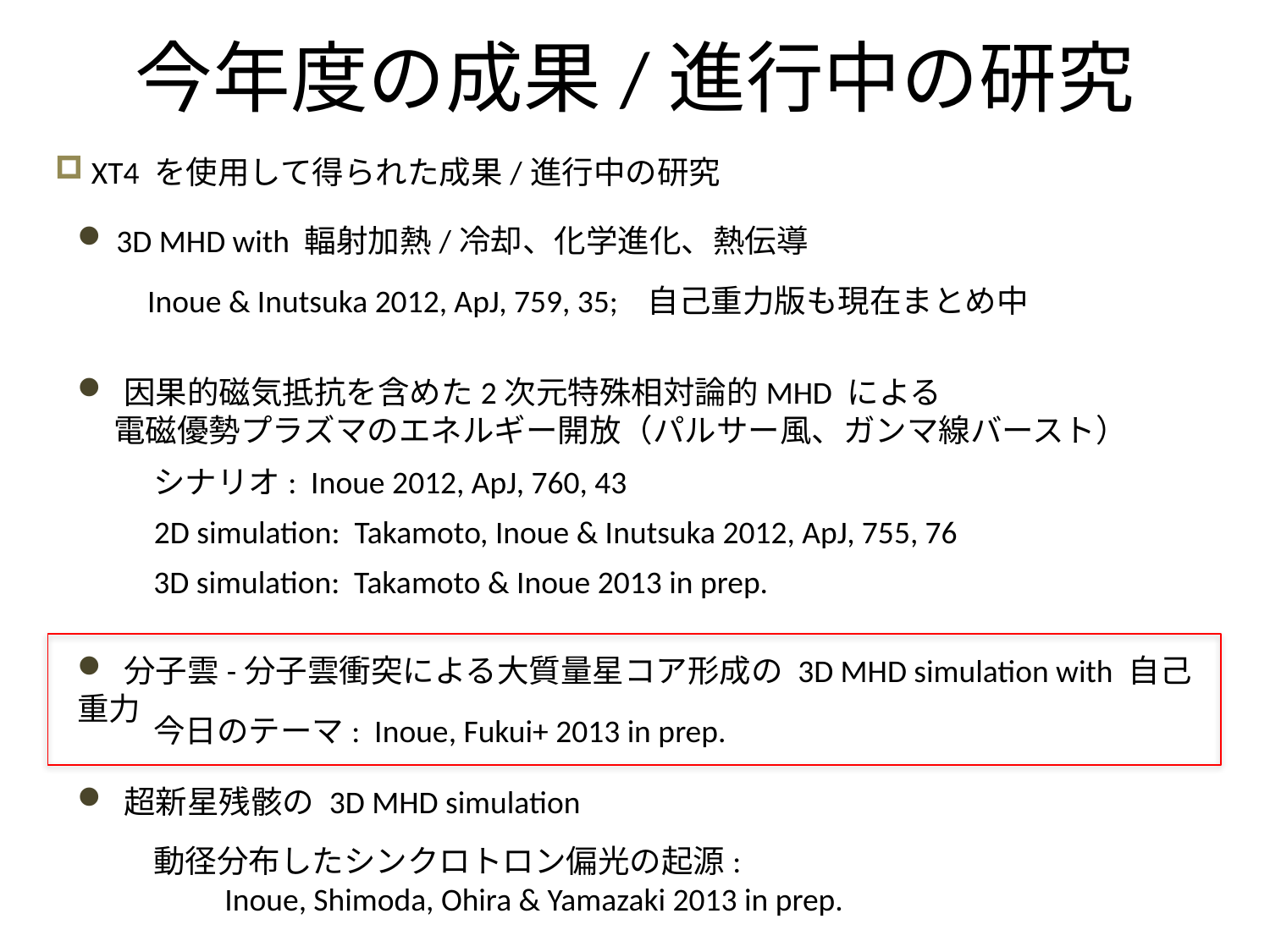

# 今年度の成果/進行中の研究
 XT4 を使用して得られた成果/進行中の研究
 3D MHD with 輻射加熱/冷却、化学進化、熱伝導
Inoue & Inutsuka 2012, ApJ, 759, 35;   自己重力版も現在まとめ中
 因果的磁気抵抗を含めた2次元特殊相対論的MHD による
    電磁優勢プラズマのエネルギー開放（パルサー風、ガンマ線バースト）
シナリオ:  Inoue 2012, ApJ, 760, 43
2D simulation:  Takamoto, Inoue & Inutsuka 2012, ApJ, 755, 76
3D simulation:  Takamoto & Inoue 2013 in prep.

 分子雲-分子雲衝突による大質量星コア形成の 3D MHD simulation with 自己重力
今日のテーマ:  Inoue, Fukui+ 2013 in prep.
 超新星残骸の 3D MHD simulation
動径分布したシンクロトロン偏光の起源:
　　Inoue, Shimoda, Ohira & Yamazaki 2013 in prep.